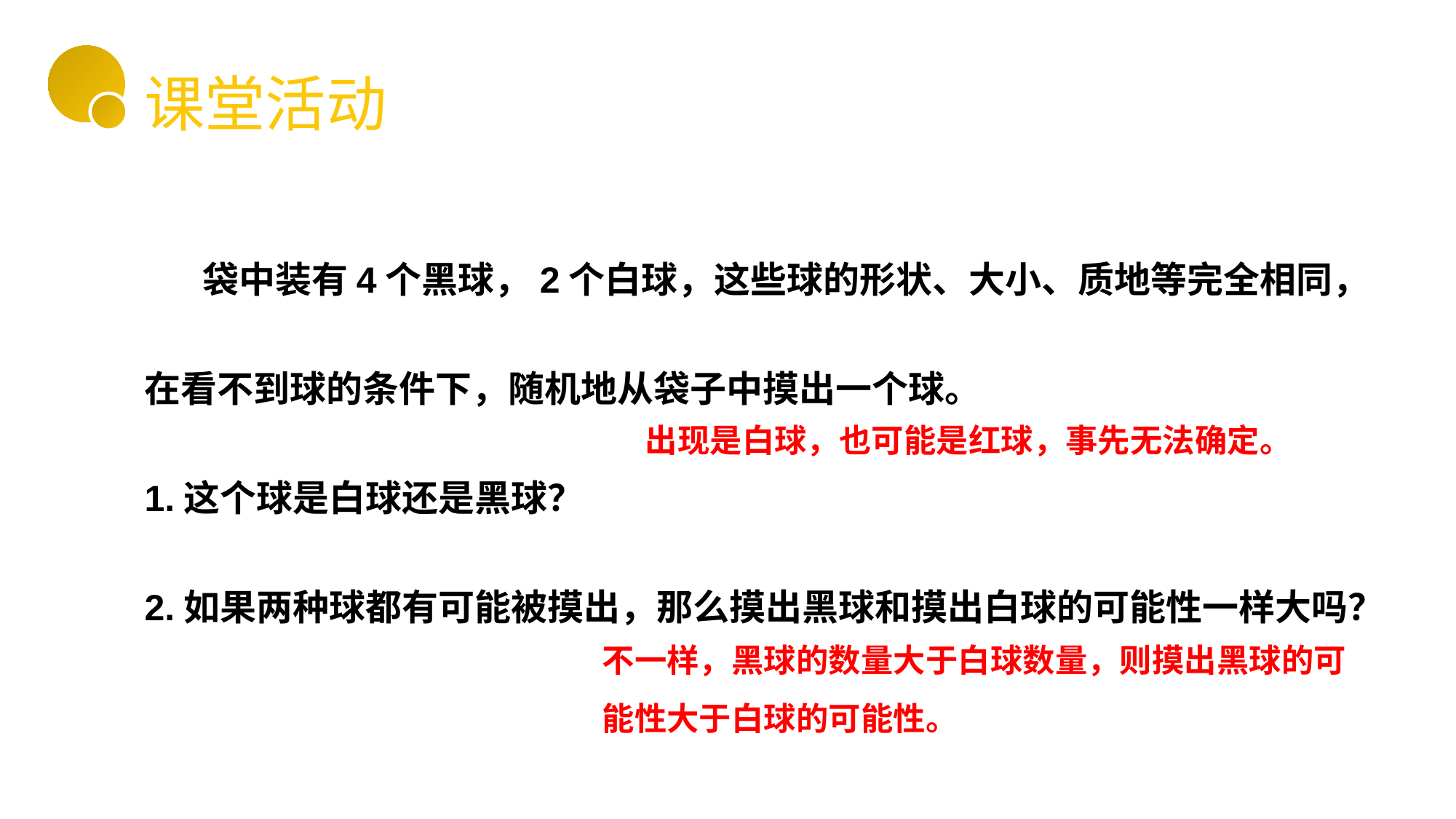

课堂活动
      袋中装有4个黑球，2个白球，这些球的形状、大小、质地等完全相同，在看不到球的条件下，随机地从袋子中摸出一个球。
1.这个球是白球还是黑球？
2.如果两种球都有可能被摸出，那么摸出黑球和摸出白球的可能性一样大吗？
出现是白球，也可能是红球，事先无法确定。
不一样，黑球的数量大于白球数量，则摸出黑球的可能性大于白球的可能性。